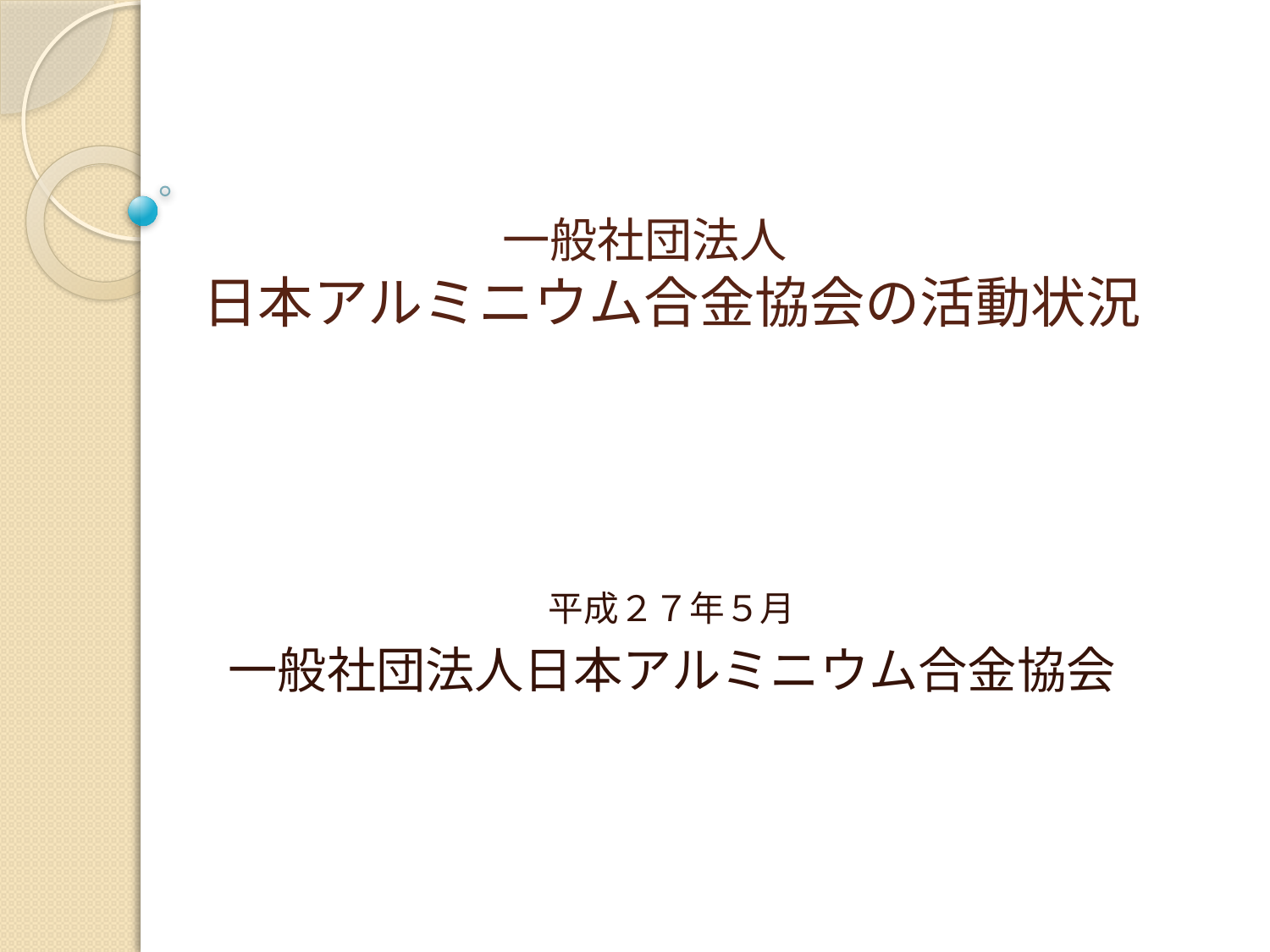

# 一般社団法人 　日本アルミニウム合金協会の活動状況
平成２７年５月
一般社団法人日本アルミニウム合金協会